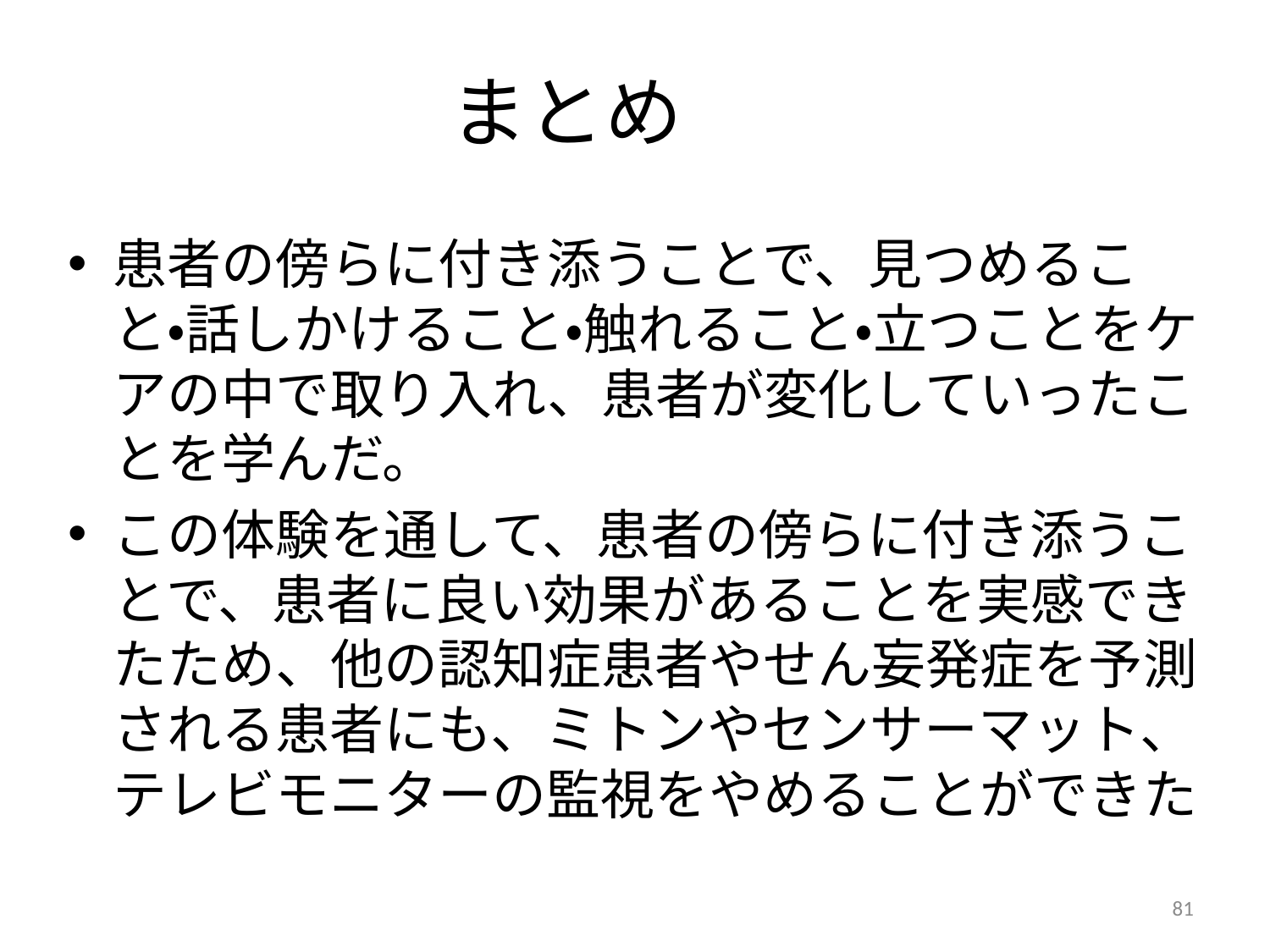

# まとめ
患者の傍らに付き添うことで、見つめること・話しかけること・触れること・立つことをケアの中で取り入れ、患者が変化していったことを学んだ。
この体験を通して、患者の傍らに付き添うことで、患者に良い効果があることを実感できたため、他の認知症患者やせん妄発症を予測される患者にも、ミトンやセンサーマット、テレビモニターの監視をやめることができた

81